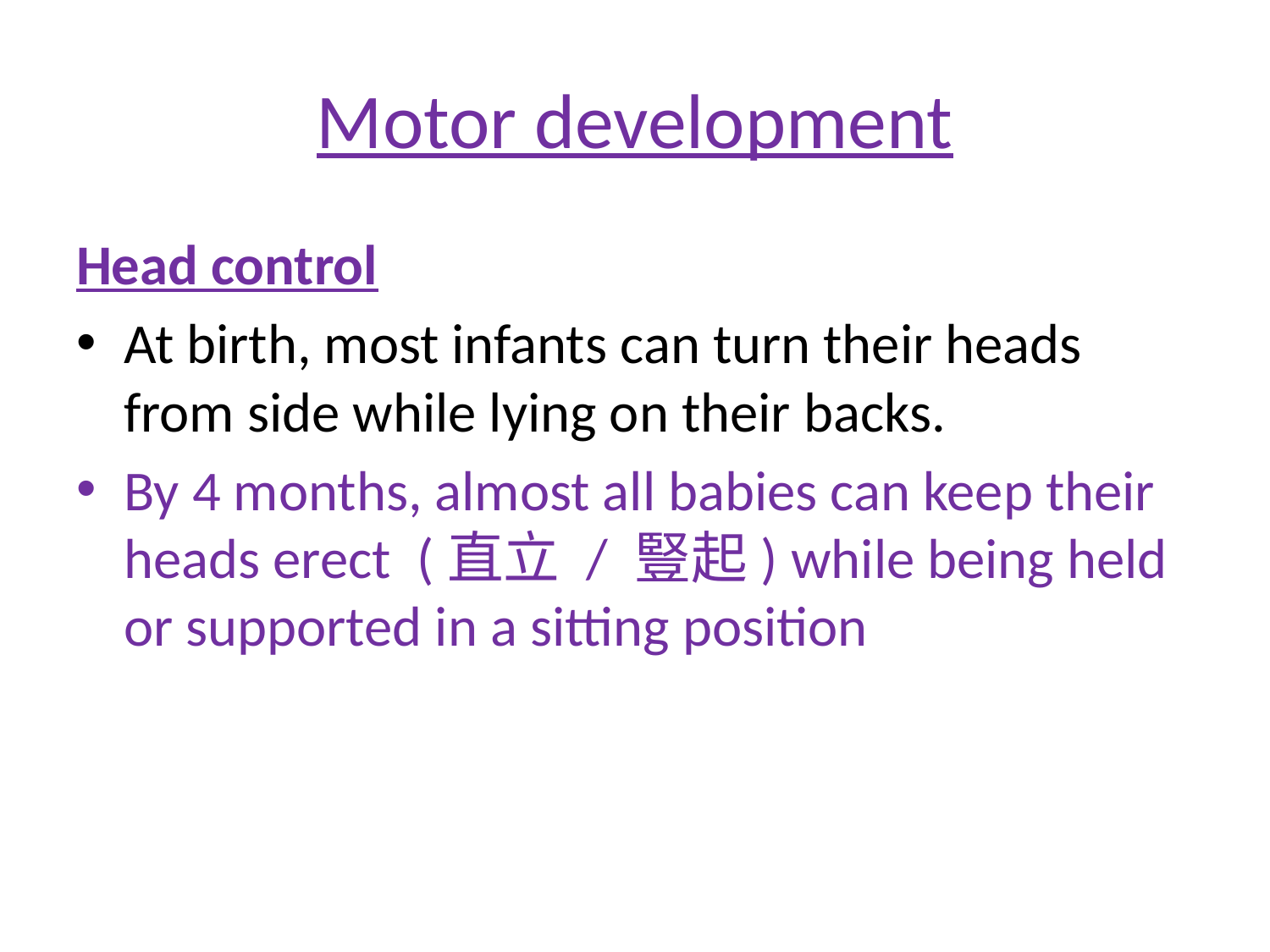

# Motor development
Head control
At birth, most infants can turn their heads from side while lying on their backs.
By 4 months, almost all babies can keep their heads erect  (直立 / 豎起) while being held or supported in a sitting position